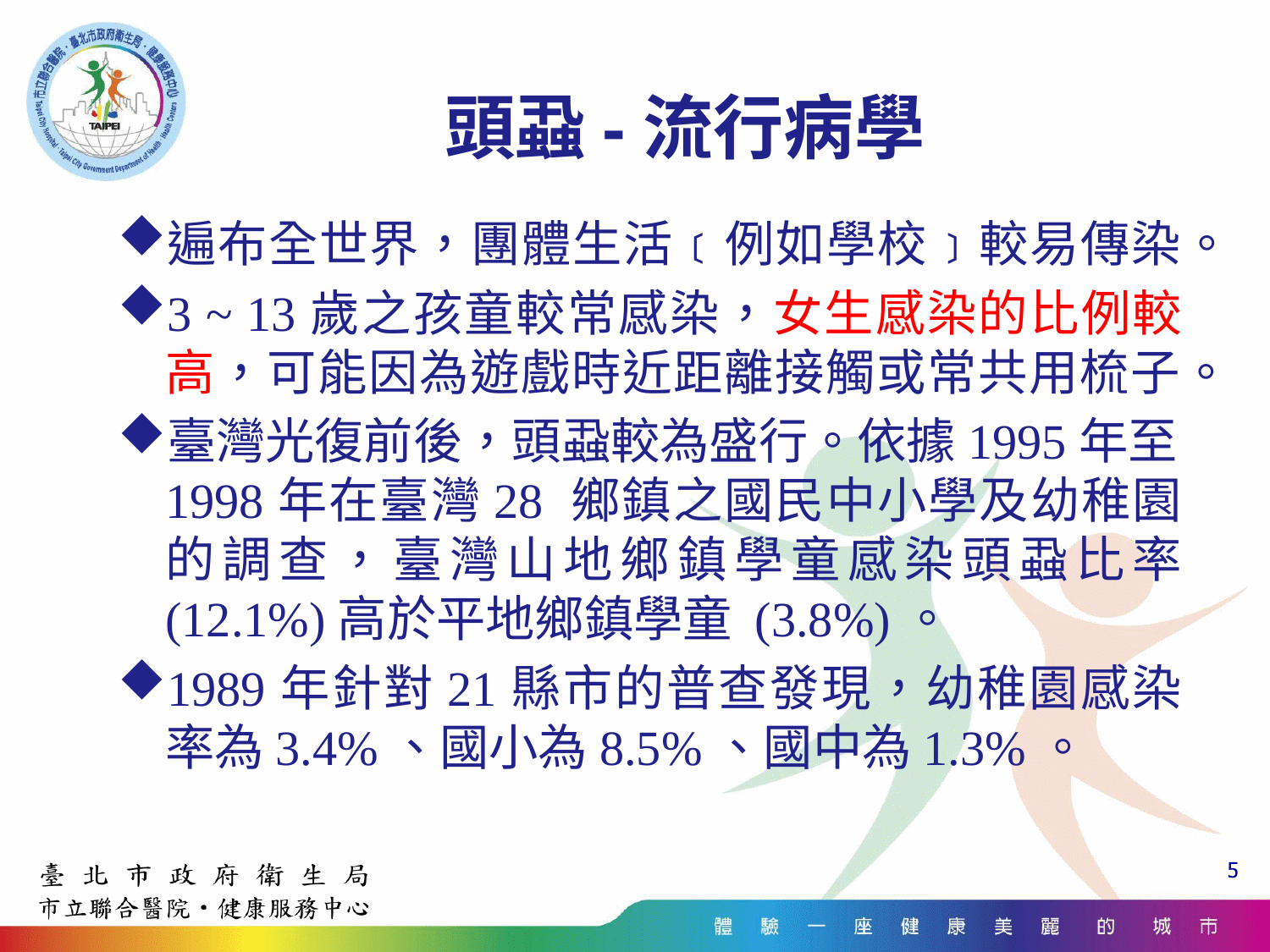

# 頭蝨-流行病學
遍布全世界，團體生活﹝例如學校﹞較易傳染。
3 ~ 13歲之孩童較常感染，女生感染的比例較高，可能因為遊戲時近距離接觸或常共用梳子。
臺灣光復前後，頭蝨較為盛行。依據1995年至1998年在臺灣28 鄉鎮之國民中小學及幼稚園的調查，臺灣山地鄉鎮學童感染頭蝨比率 (12.1%)高於平地鄉鎮學童 (3.8%)。
1989年針對21縣市的普查發現，幼稚園感染率為3.4%、國小為8.5%、國中為1.3%。

5